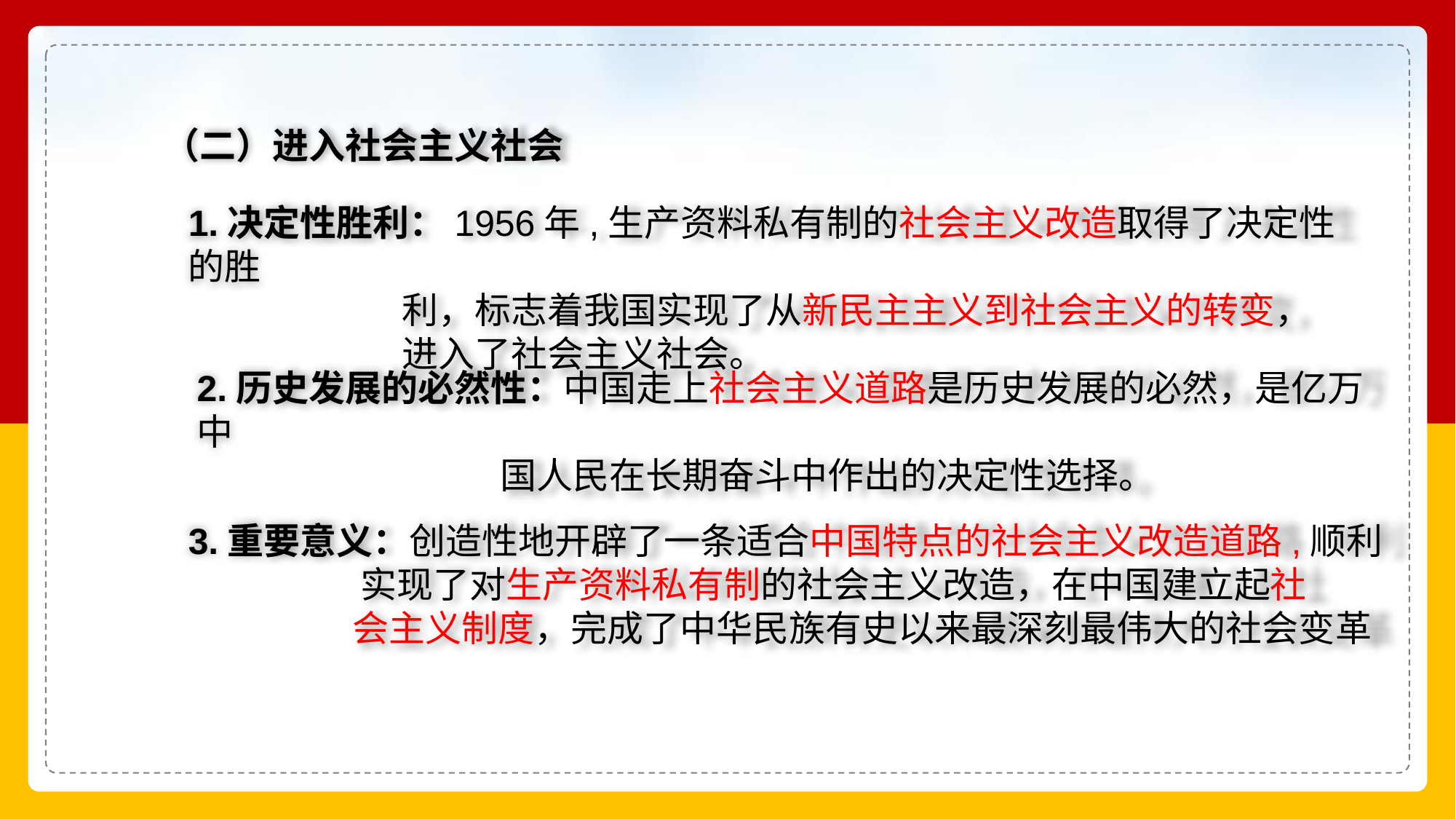

（二）进入社会主义社会
1.决定性胜利：1956年,生产资料私有制的社会主义改造取得了决定性的胜
                         利，标志着我国实现了从新民主主义到社会主义的转变，
                         进入了社会主义社会。
2.历史发展的必然性：中国走上社会主义道路是历史发展的必然，是亿万中
                                    国人民在长期奋斗中作出的决定性选择。
3.重要意义：创造性地开辟了一条适合中国特点的社会主义改造道路,顺利
                    实现了对生产资料私有制的社会主义改造，在中国建立起社
                   会主义制度，完成了中华民族有史以来最深刻最伟大的社会变革